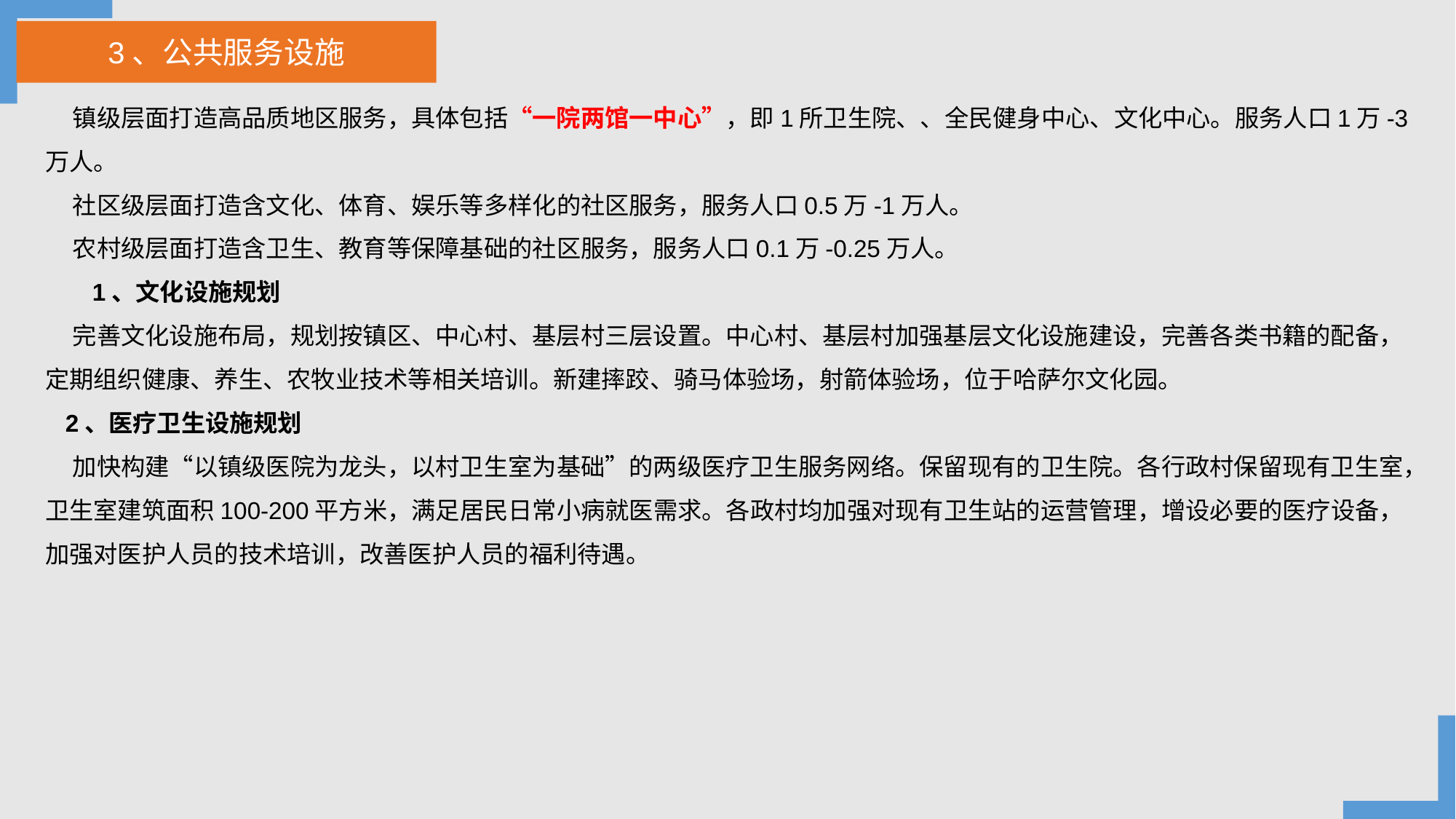

3、公共服务设施
    镇级层面打造高品质地区服务，具体包括“一院两馆一中心”，即1所卫生院、、全民健身中心、文化中心。服务人口1万-3万人。
    社区级层面打造含文化、体育、娱乐等多样化的社区服务，服务人口0.5万-1万人。
    农村级层面打造含卫生、教育等保障基础的社区服务，服务人口0.1万-0.25万人。
       1、文化设施规划
    完善文化设施布局，规划按镇区、中心村、基层村三层设置。中心村、基层村加强基层文化设施建设，完善各类书籍的配备，定期组织健康、养生、农牧业技术等相关培训。新建摔跤、骑马体验场，射箭体验场，位于哈萨尔文化园。
   2、医疗卫生设施规划
    加快构建“以镇级医院为龙头，以村卫生室为基础”的两级医疗卫生服务网络。保留现有的卫生院。各行政村保留现有卫生室，卫生室建筑面积100-200平方米，满足居民日常小病就医需求。各政村均加强对现有卫生站的运营管理，增设必要的医疗设备，加强对医护人员的技术培训，改善医护人员的福利待遇。